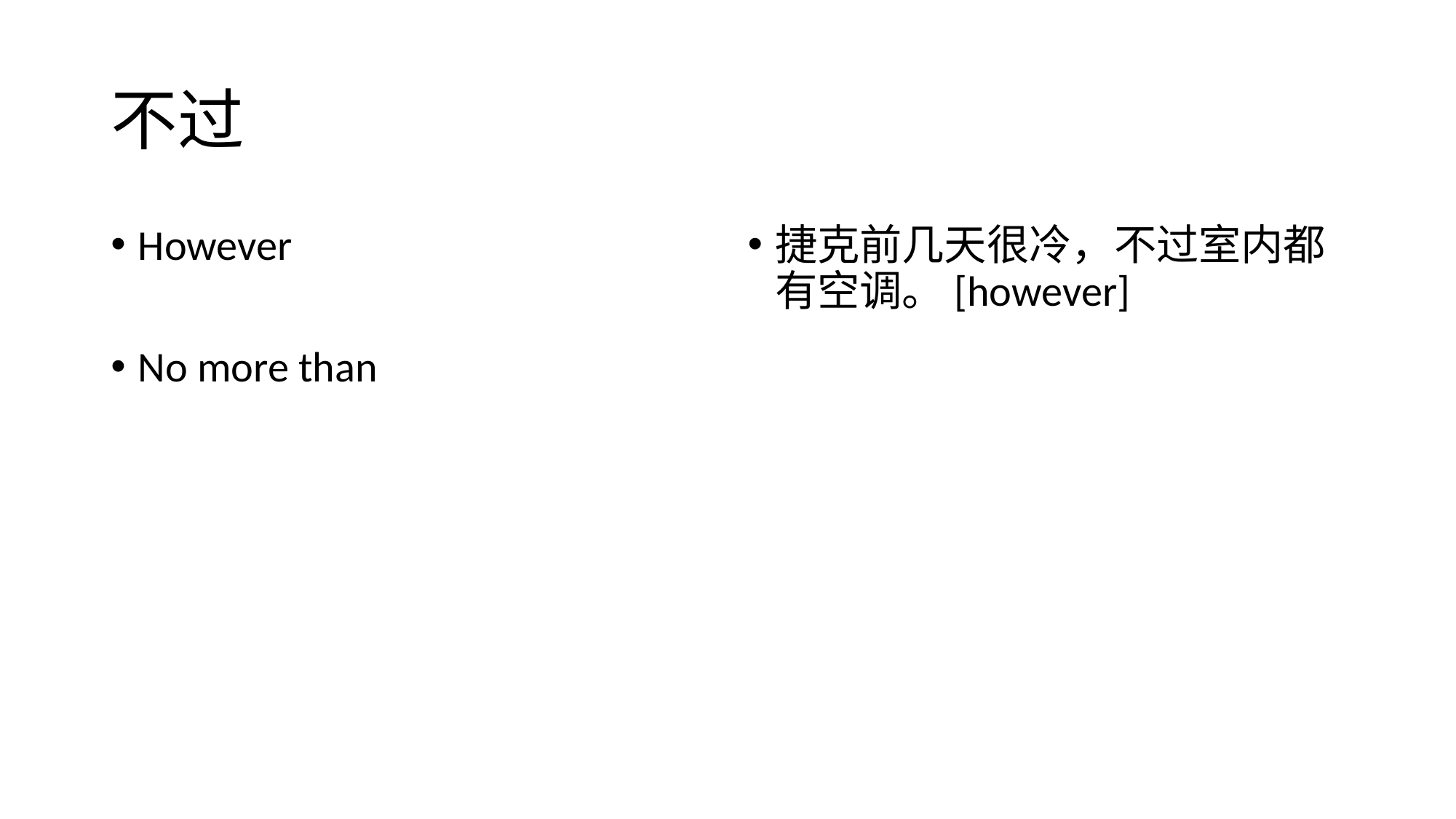

# 不过
However

No more than

捷克前几天很冷，不过室内都有空调。[however]